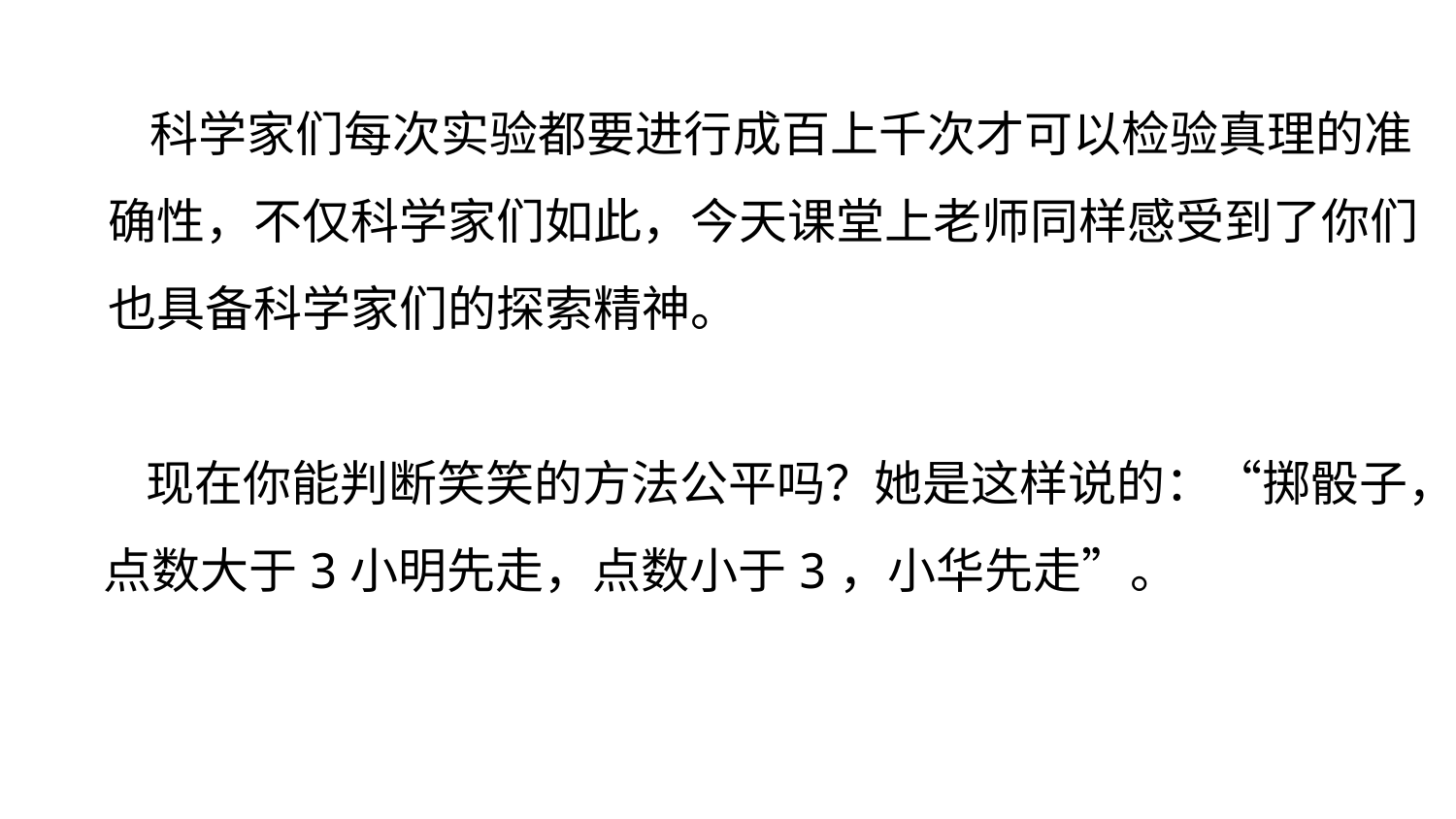

科学家们每次实验都要进行成百上千次才可以检验真理的准确性，不仅科学家们如此，今天课堂上老师同样感受到了你们也具备科学家们的探索精神。
现在你能判断笑笑的方法公平吗？她是这样说的：“掷骰子，点数大于3小明先走，点数小于3，小华先走”。